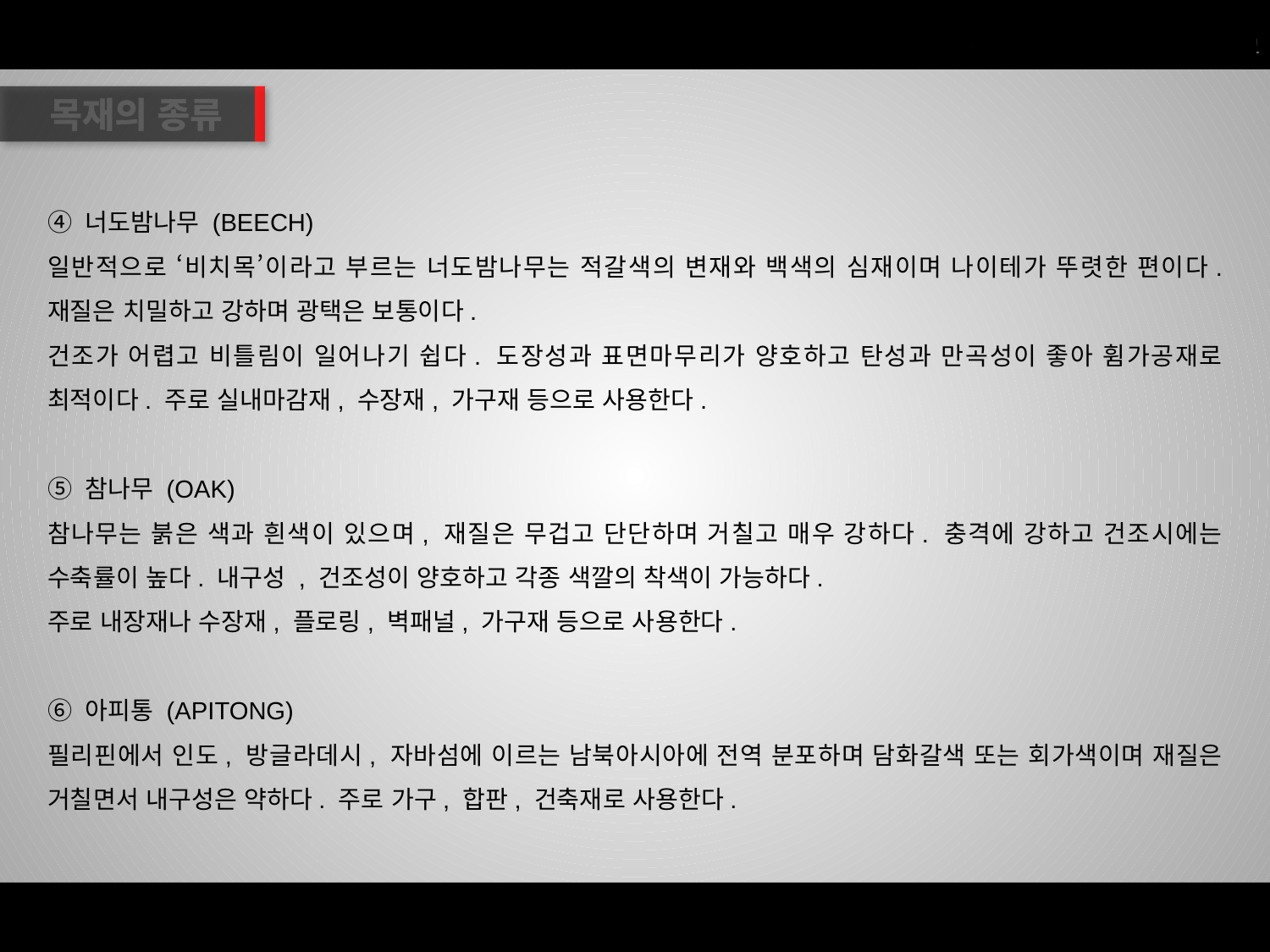

목재의 종류

④ 너도밤나무 (BEECH)
일반적으로 ‘비치목’이라고 부르는 너도밤나무는 적갈색의 변재와 백색의 심재이며 나이테가 뚜렷한 편이다. 재질은 치밀하고 강하며 광택은 보통이다.
건조가 어렵고 비틀림이 일어나기 쉽다. 도장성과 표면마무리가 양호하고 탄성과 만곡성이 좋아 휨가공재로 최적이다. 주로 실내마감재, 수장재, 가구재 등으로 사용한다.

⑤ 참나무 (OAK)
참나무는 붉은 색과 흰색이 있으며, 재질은 무겁고 단단하며 거칠고 매우 강하다. 충격에 강하고 건조시에는 수축률이 높다. 내구성 , 건조성이 양호하고 각종 색깔의 착색이 가능하다.
주로 내장재나 수장재, 플로링, 벽패널, 가구재 등으로 사용한다.

⑥ 아피통 (APITONG)
필리핀에서 인도, 방글라데시, 자바섬에 이르는 남북아시아에 전역 분포하며 담화갈색 또는 회가색이며 재질은 거칠면서 내구성은 약하다. 주로 가구, 합판, 건축재로 사용한다.